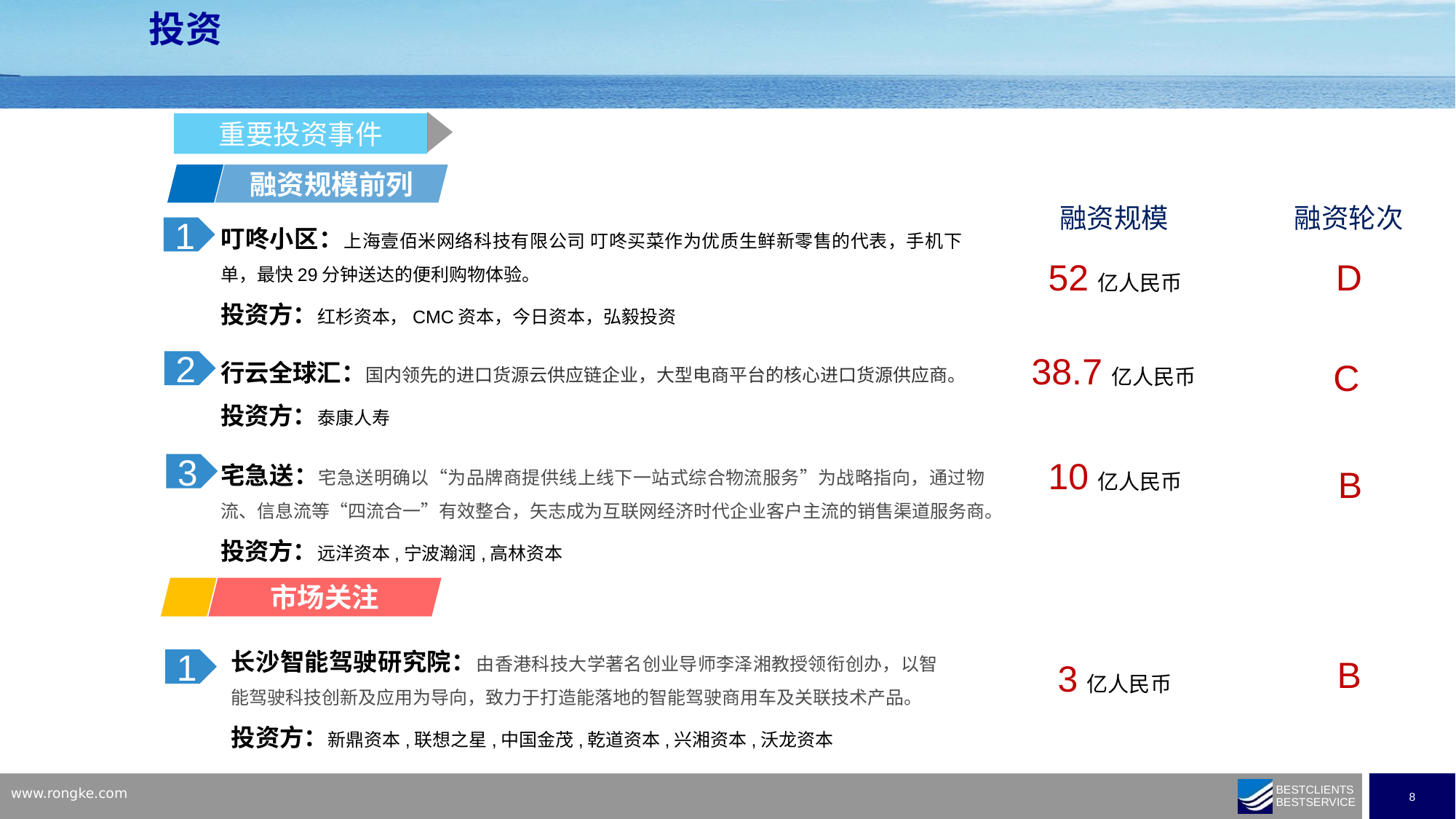

投资
重要投资事件

融资规模前列
融资轮次
融资规模
叮咚小区：上海壹佰米网络科技有限公司 叮咚买菜作为优质生鲜新零售的代表，手机下单，最快29分钟送达的便利购物体验。
投资方：红杉资本，CMC资本，今日资本，弘毅投资
1
52亿人民币
D
行云全球汇：国内领先的进口货源云供应链企业，大型电商平台的核心进口货源供应商。
投资方：泰康人寿
38.7亿人民币
2
C
宅急送：宅急送明确以“为品牌商提供线上线下一站式综合物流服务”为战略指向，通过物流、信息流等“四流合一”有效整合，矢志成为互联网经济时代企业客户主流的销售渠道服务商。
投资方：远洋资本,宁波瀚润,高林资本
10亿人民币
3
B

市场关注
长沙智能驾驶研究院：由香港科技大学著名创业导师李泽湘教授领衔创办，以智能驾驶科技创新及应用为导向，致力于打造能落地的智能驾驶商用车及关联技术产品。
投资方：新鼎资本,联想之星,中国金茂,乾道资本,兴湘资本,沃龙资本
1
B
3亿人民币